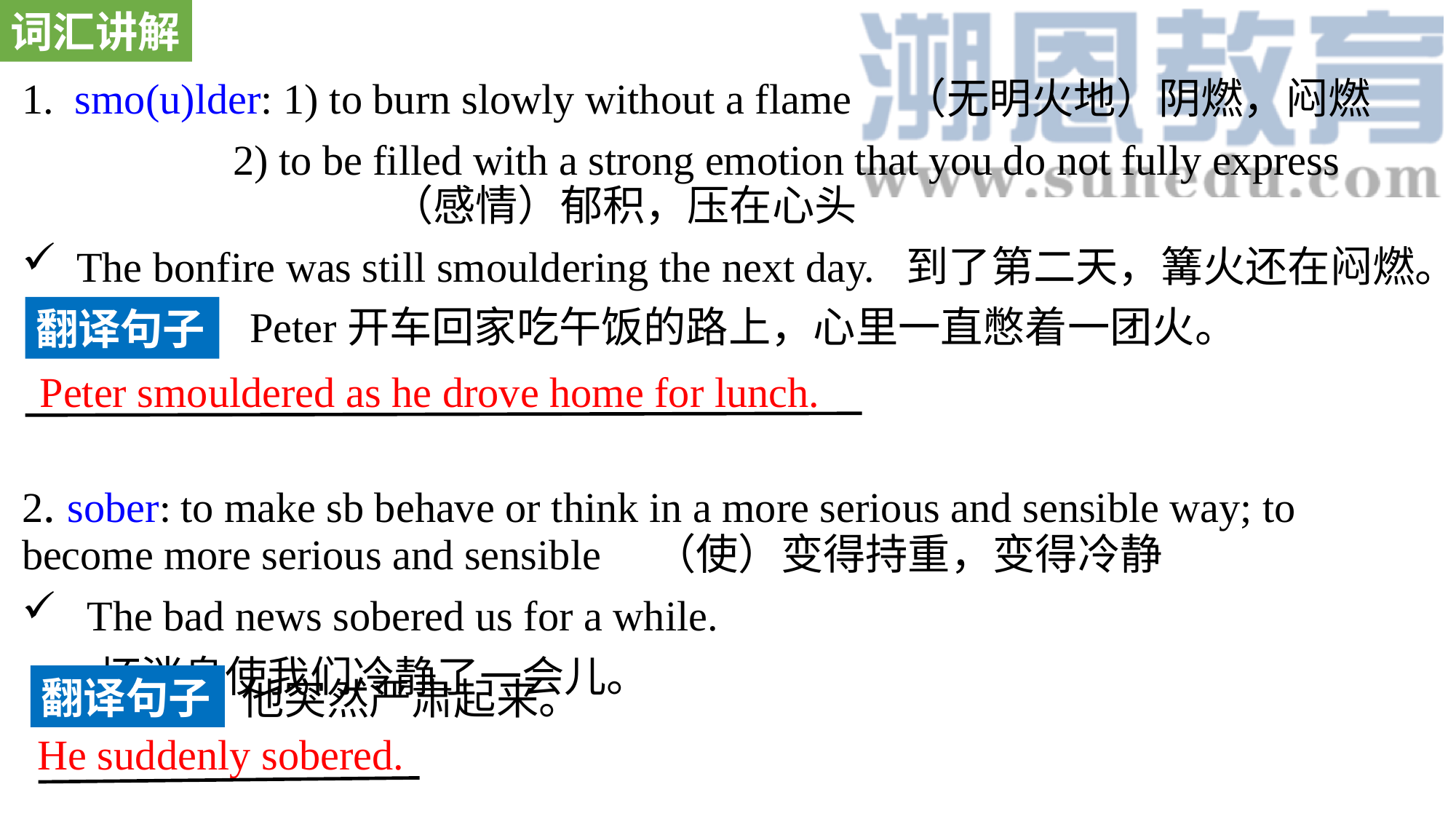

词汇讲解
1.  smo(u)lder: 1) to burn slowly without a flame    （无明火地）阴燃，闷燃
                    2) to be filled with a strong emotion that you do not fully express                                           （感情）郁积，压在心头
The bonfire was still smouldering the next day.  到了第二天，篝火还在闷燃。

2. sober: to make sb behave or think in a more serious and sensible way; to become more serious and sensible    （使）变得持重，变得冷静
 The bad news sobered us for a while.
       坏消息使我们冷静了一会儿。
Peter开车回家吃午饭的路上，心里一直憋着一团火。
翻译句子
Peter smouldered as he drove home for lunch.
翻译句子
他突然严肃起来。
He suddenly sobered.